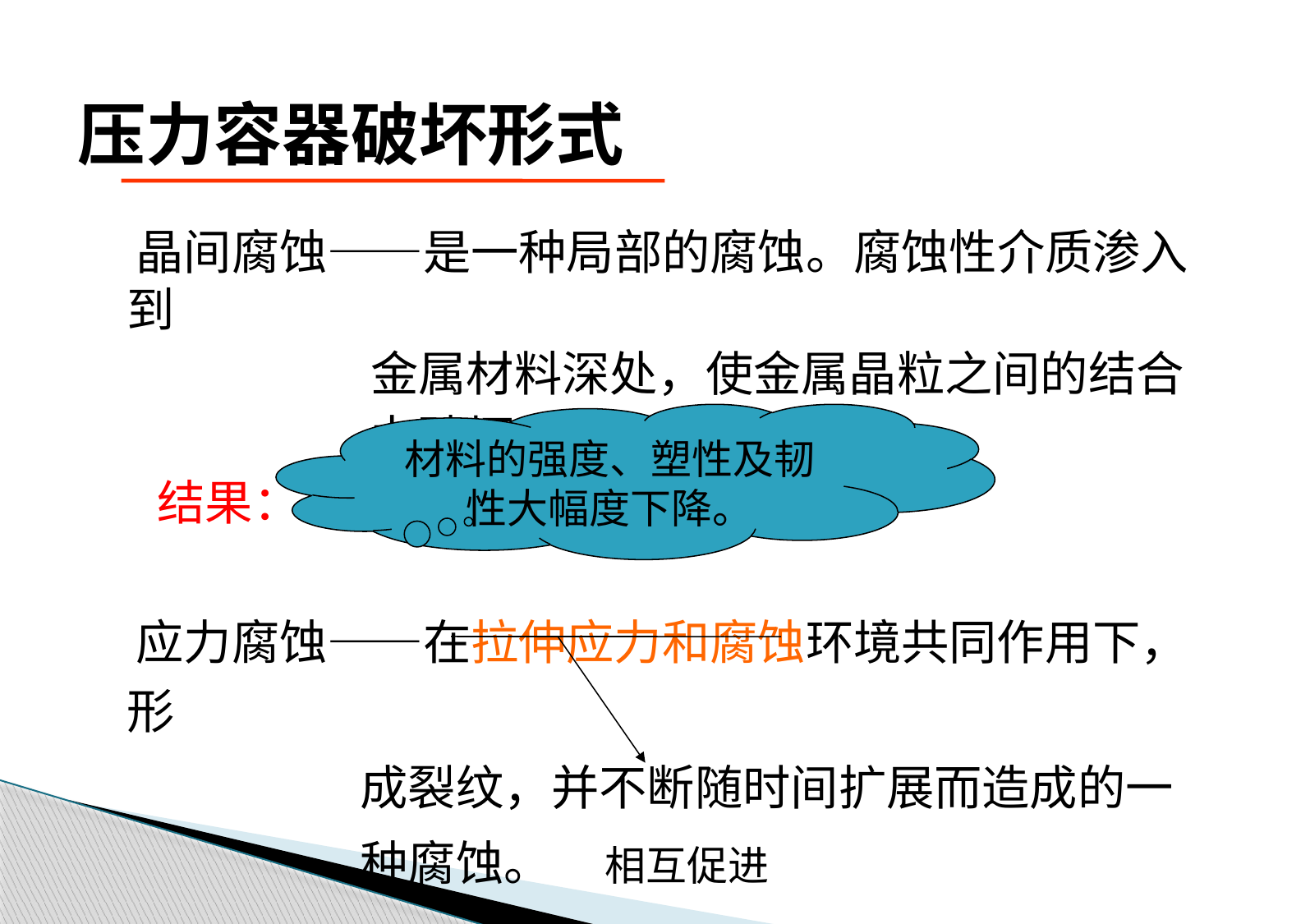

# 压力容器破坏形式

   晶间腐蚀——是一种局部的腐蚀。腐蚀性介质渗入到
                         金属材料深处，使金属晶粒之间的结合
                         力破坏。
     结果：

   应力腐蚀——在拉伸应力和腐蚀环境共同作用下，形
                        成裂纹，并不断随时间扩展而造成的一
                        种腐蚀。     相互促进
材料的强度、塑性及韧性大幅度下降。